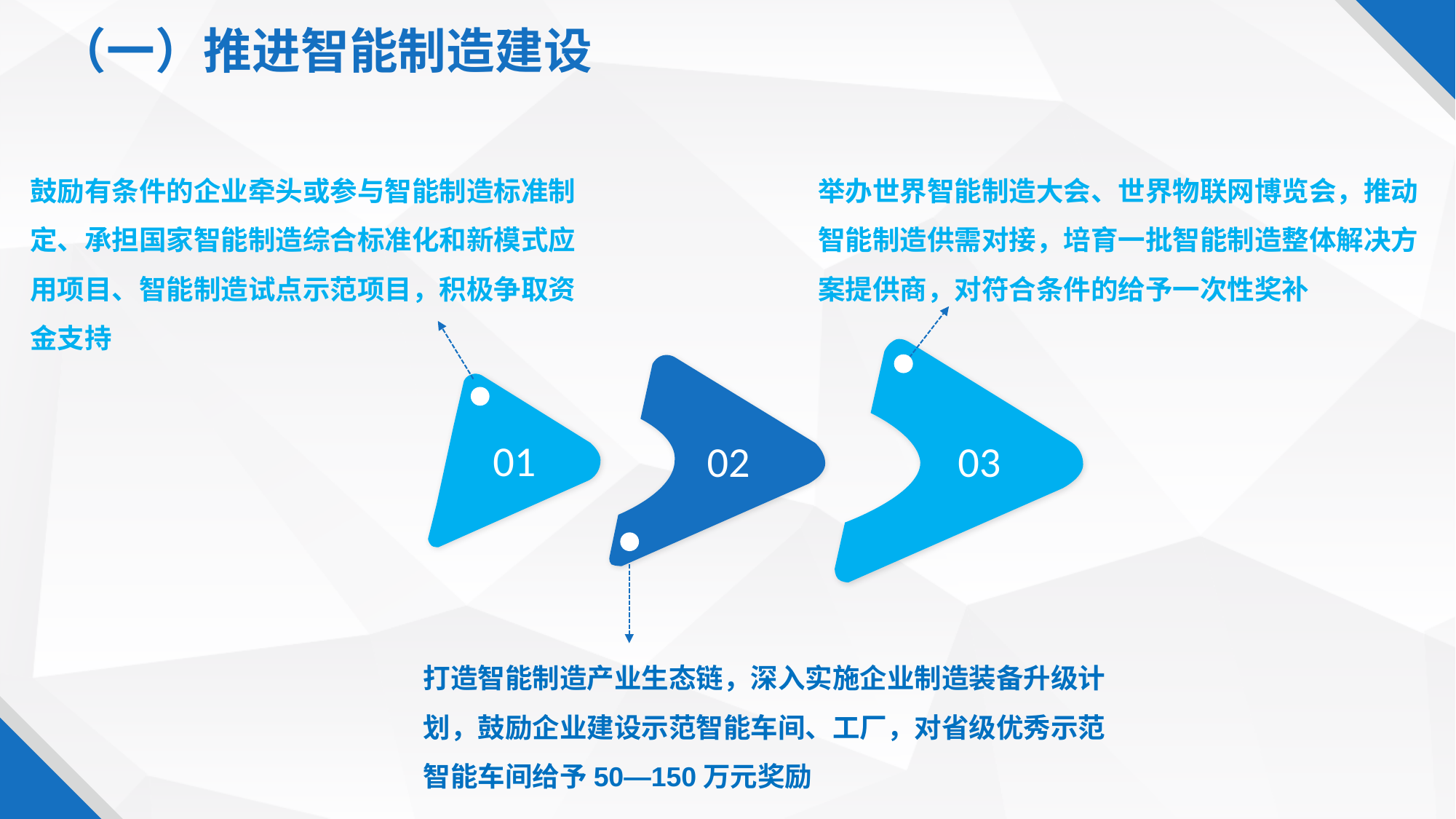

（一）推进智能制造建设
鼓励有条件的企业牵头或参与智能制造标准制定、承担国家智能制造综合标准化和新模式应用项目、智能制造试点示范项目，积极争取资金支持
举办世界智能制造大会、世界物联网博览会，推动智能制造供需对接，培育一批智能制造整体解决方案提供商，对符合条件的给予一次性奖补
03
02

01

打造智能制造产业生态链，深入实施企业制造装备升级计划，鼓励企业建设示范智能车间、工厂，对省级优秀示范智能车间给予50—150万元奖励